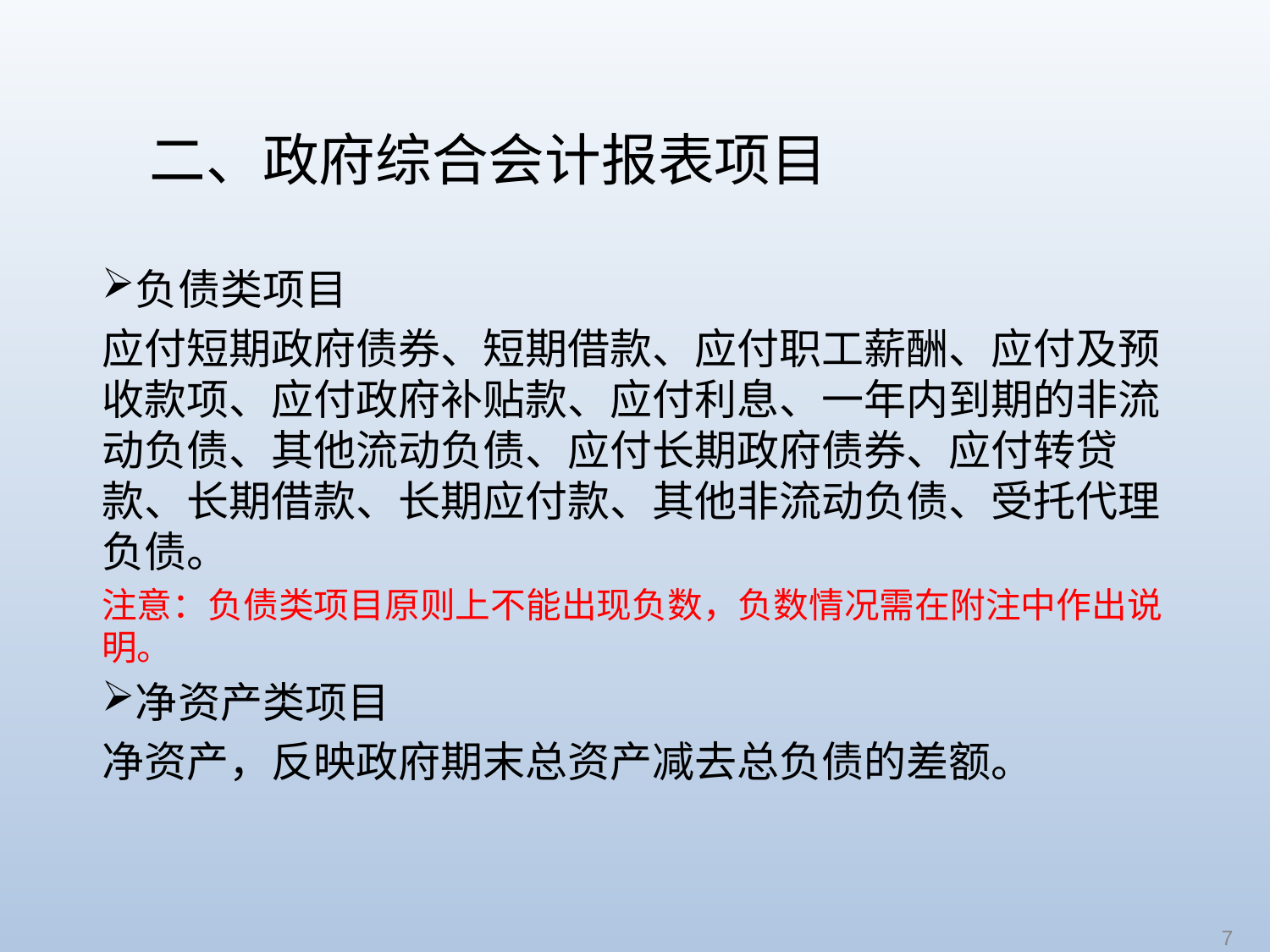

# 二、政府综合会计报表项目
负债类项目
应付短期政府债券、短期借款、应付职工薪酬、应付及预收款项、应付政府补贴款、应付利息、一年内到期的非流动负债、其他流动负债、应付长期政府债券、应付转贷款、长期借款、长期应付款、其他非流动负债、受托代理负债。
注意：负债类项目原则上不能出现负数，负数情况需在附注中作出说明。
净资产类项目
净资产，反映政府期末总资产减去总负债的差额。

7